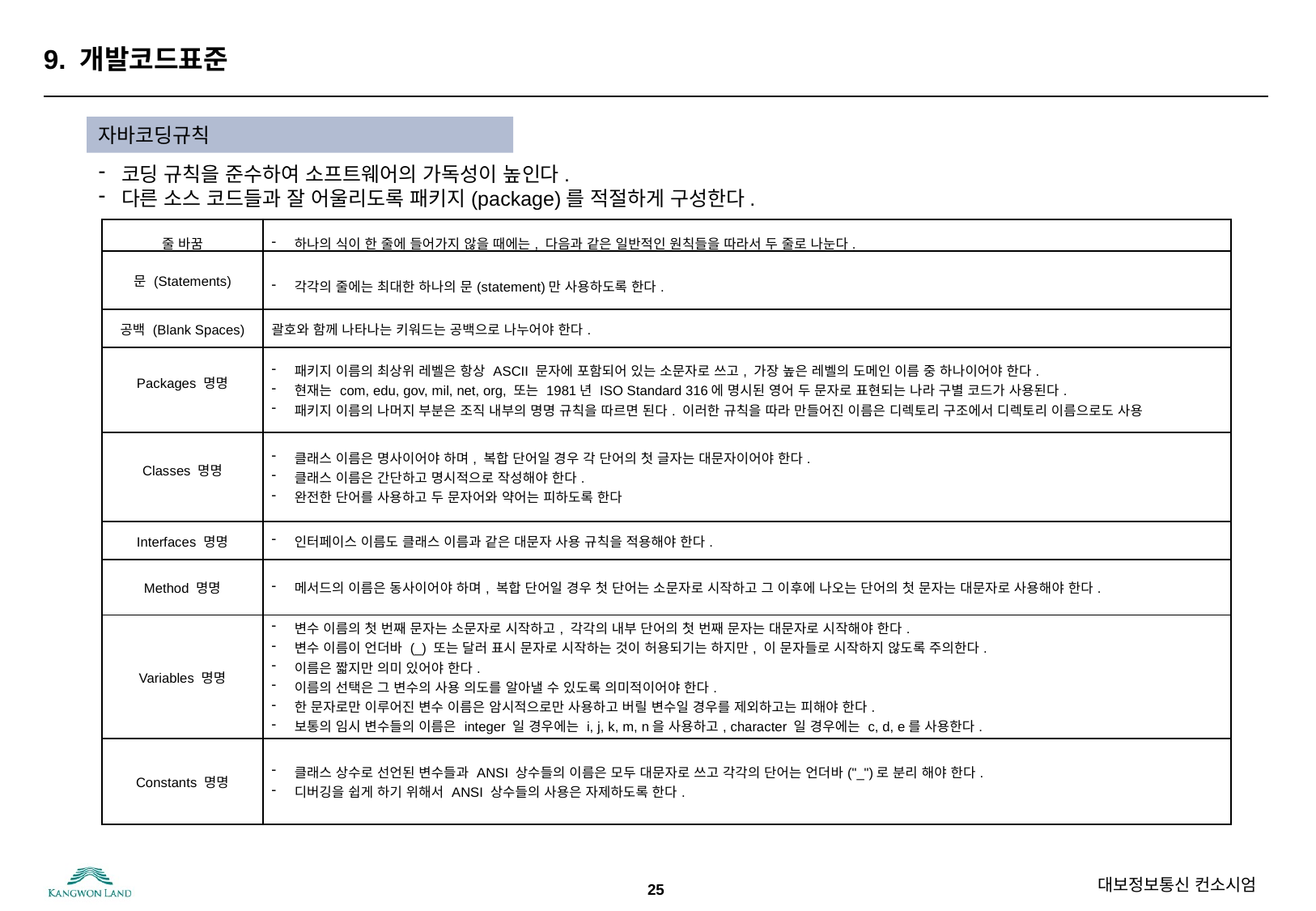

# 9. 개발코드표준
자바코딩규칙
코딩 규칙을 준수하여 소프트웨어의 가독성이 높인다.
다른 소스 코드들과 잘 어울리도록 패키지(package)를 적절하게 구성한다.
| 줄 바꿈 | 하나의 식이 한 줄에 들어가지 않을 때에는, 다음과 같은 일반적인 원칙들을 따라서 두 줄로 나눈다. |
| --- | --- |
| 문 (Statements) | 각각의 줄에는 최대한 하나의 문(statement)만 사용하도록 한다. |
| 공백 (Blank Spaces) | 괄호와 함께 나타나는 키워드는 공백으로 나누어야 한다. |
| Packages 명명 | 패키지 이름의 최상위 레벨은 항상 ASCII 문자에 포함되어 있는 소문자로 쓰고, 가장 높은 레벨의 도메인 이름 중 하나이어야 한다. 현재는 com, edu, gov, mil, net, org, 또는 1981년 ISO Standard 316에 명시된 영어 두 문자로 표현되는 나라 구별 코드가 사용된다. 패키지 이름의 나머지 부분은 조직 내부의 명명 규칙을 따르면 된다. 이러한 규칙을 따라 만들어진 이름은 디렉토리 구조에서 디렉토리 이름으로도 사용 |
| Classes 명명 | 클래스 이름은 명사이어야 하며, 복합 단어일 경우 각 단어의 첫 글자는 대문자이어야 한다. 클래스 이름은 간단하고 명시적으로 작성해야 한다. 완전한 단어를 사용하고 두 문자어와 약어는 피하도록 한다 |
| Interfaces 명명 | 인터페이스 이름도 클래스 이름과 같은 대문자 사용 규칙을 적용해야 한다. |
| Method 명명 | 메서드의 이름은 동사이어야 하며, 복합 단어일 경우 첫 단어는 소문자로 시작하고 그 이후에 나오는 단어의 첫 문자는 대문자로 사용해야 한다. |
| Variables 명명 | 변수 이름의 첫 번째 문자는 소문자로 시작하고, 각각의 내부 단어의 첫 번째 문자는 대문자로 시작해야 한다. 변수 이름이 언더바 (\_) 또는 달러 표시 문자로 시작하는 것이 허용되기는 하지만, 이 문자들로 시작하지 않도록 주의한다. 이름은 짧지만 의미 있어야 한다. 이름의 선택은 그 변수의 사용 의도를 알아낼 수 있도록 의미적이어야 한다. 한 문자로만 이루어진 변수 이름은 암시적으로만 사용하고 버릴 변수일 경우를 제외하고는 피해야 한다. 보통의 임시 변수들의 이름은 integer 일 경우에는 i, j, k, m, n을 사용하고, character 일 경우에는 c, d, e를 사용한다. |
| Constants 명명 | 클래스 상수로 선언된 변수들과 ANSI 상수들의 이름은 모두 대문자로 쓰고 각각의 단어는 언더바("\_")로 분리 해야 한다. 디버깅을 쉽게 하기 위해서 ANSI 상수들의 사용은 자제하도록 한다. |
25